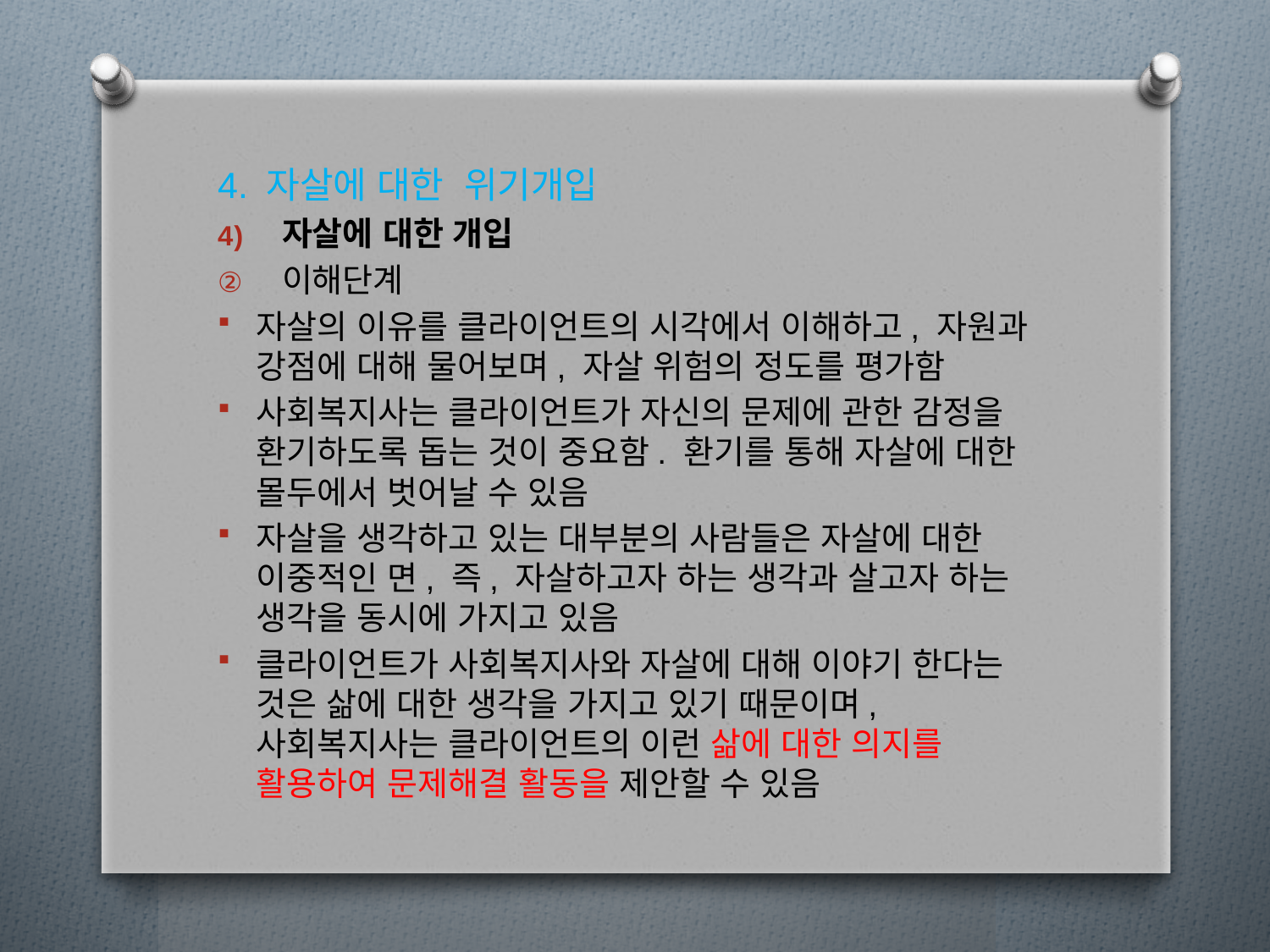

4. 자살에 대한  위기개입
자살에 대한 개입
이해단계
자살의 이유를 클라이언트의 시각에서 이해하고, 자원과 강점에 대해 물어보며, 자살 위험의 정도를 평가함
사회복지사는 클라이언트가 자신의 문제에 관한 감정을 환기하도록 돕는 것이 중요함. 환기를 통해 자살에 대한 몰두에서 벗어날 수 있음
자살을 생각하고 있는 대부분의 사람들은 자살에 대한 이중적인 면, 즉, 자살하고자 하는 생각과 살고자 하는 생각을 동시에 가지고 있음
클라이언트가 사회복지사와 자살에 대해 이야기 한다는 것은 삶에 대한 생각을 가지고 있기 때문이며, 사회복지사는 클라이언트의 이런 삶에 대한 의지를 활용하여 문제해결 활동을 제안할 수 있음